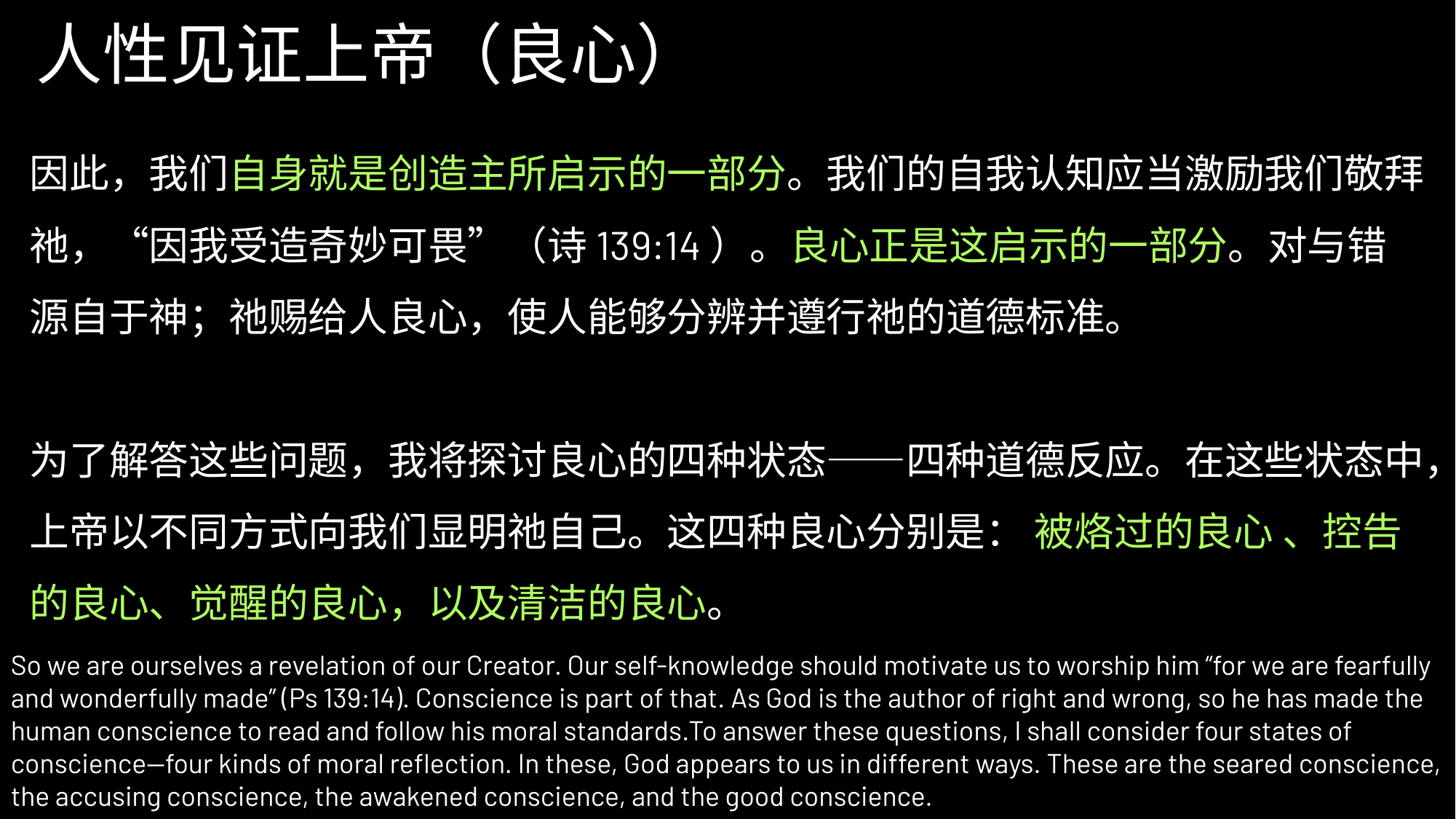

# 人性见证上帝（良心）
因此，我们自身就是创造主所启示的一部分。我们的自我认知应当激励我们敬拜祂，“因我受造奇妙可畏”（诗139:14）。良心正是这启示的一部分。对与错源自于神；祂赐给人良心，使人能够分辨并遵行祂的道德标准。

为了解答这些问题，我将探讨良心的四种状态——四种道德反应。在这些状态中，上帝以不同方式向我们显明祂自己。这四种良心分别是： 被烙过的良心 、控告的良心、觉醒的良心，以及清洁的良心。

So we are ourselves a revelation of our Creator. Our self-knowledge should motivate us to worship him “for we are fearfully and wonderfully made” (Ps 139:14). Conscience is part of that. As God is the author of right and wrong, so he has made the human conscience to read and follow his moral standards.To answer these questions, I shall consider four states of conscience—four kinds of moral reflection. In these, God appears to us in different ways. These are the seared conscience, the accusing conscience, the awakened conscience, and the good conscience.